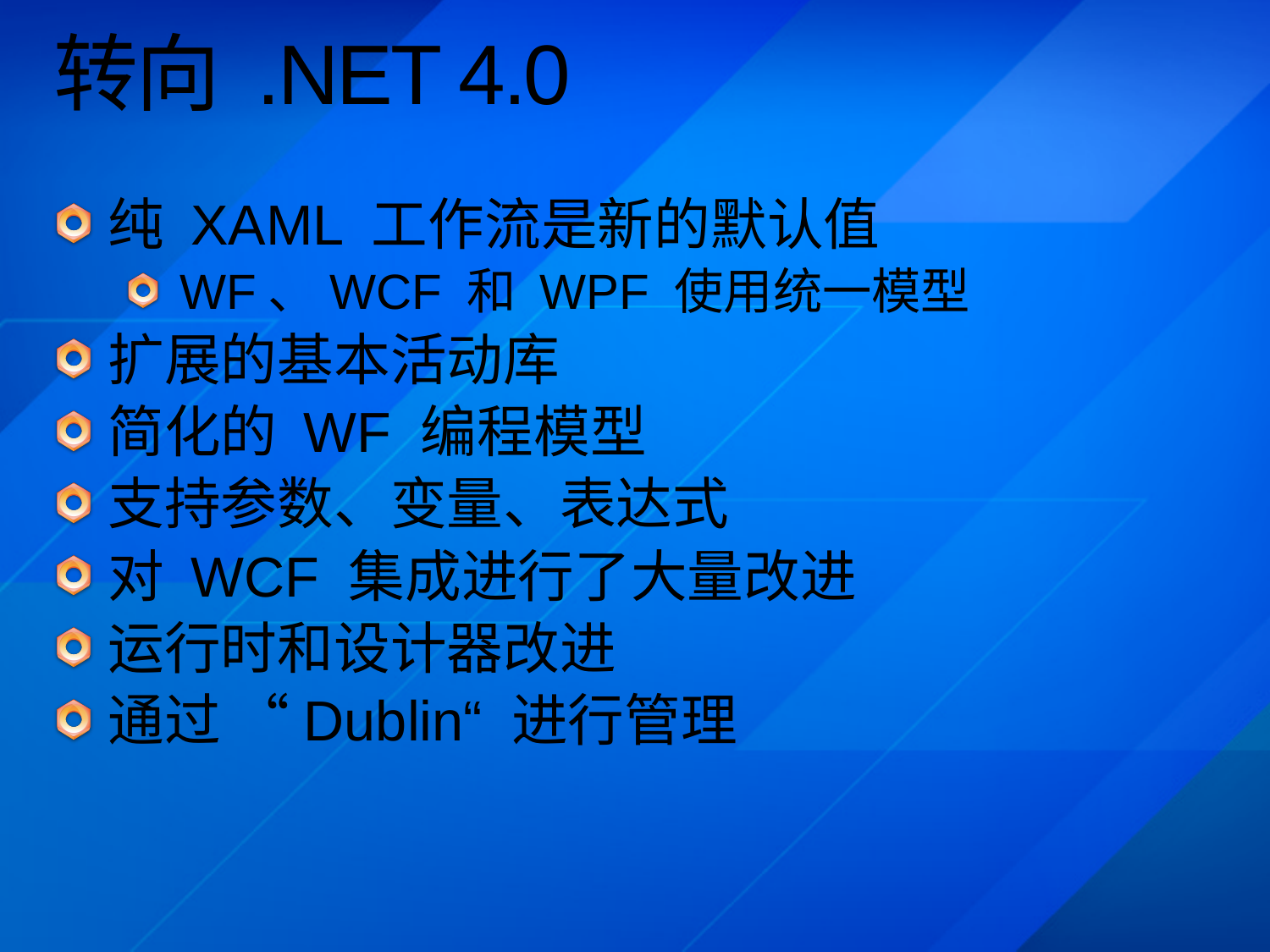

# 转向 .NET 4.0
纯 XAML 工作流是新的默认值
WF、WCF 和 WPF 使用统一模型
扩展的基本活动库
简化的 WF 编程模型
支持参数、变量、表达式
对 WCF 集成进行了大量改进
运行时和设计器改进
通过 “Dublin“ 进行管理